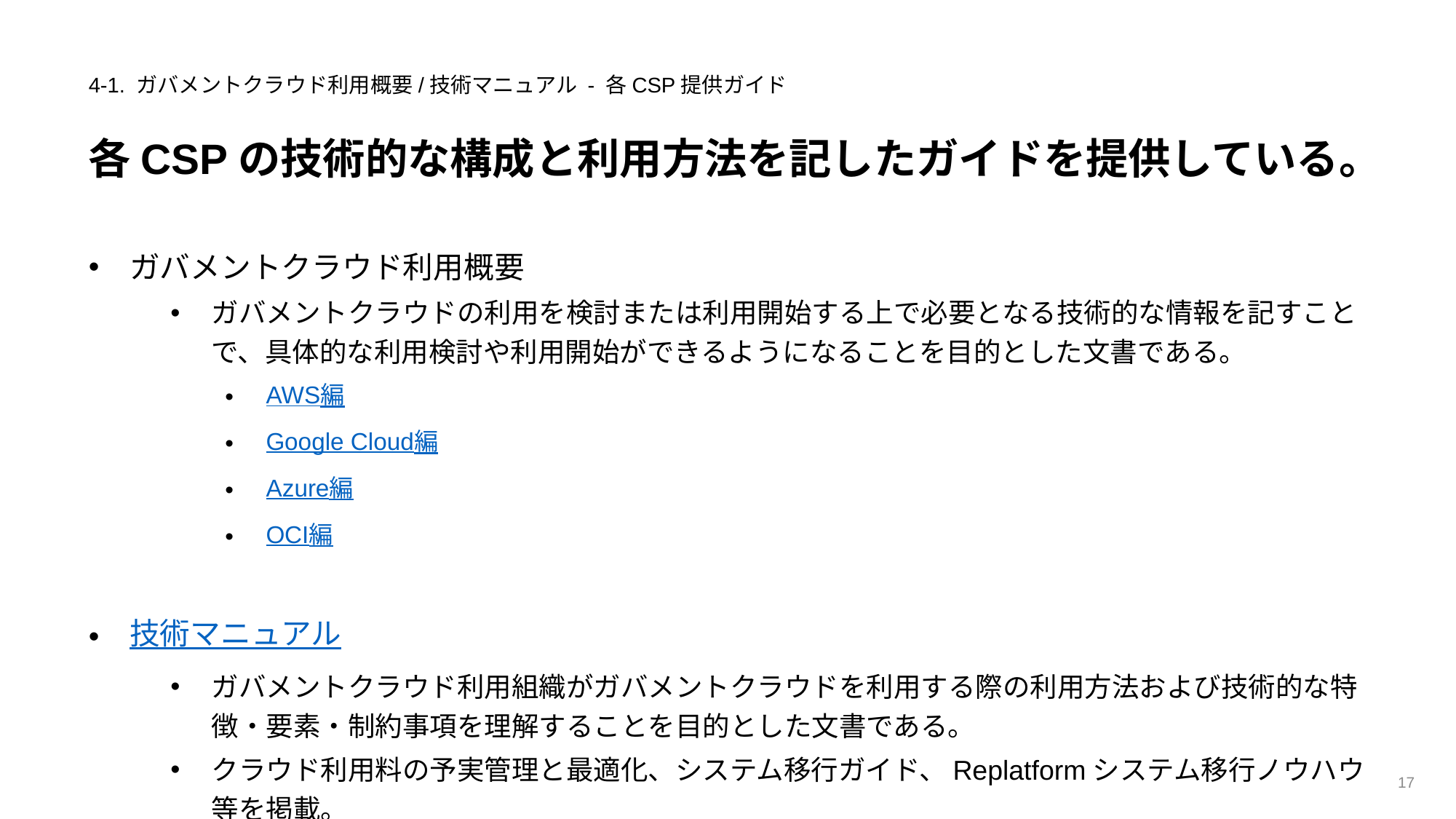

# 4-1. ガバメントクラウド利用概要/技術マニュアル - 各CSP提供ガイド
各CSPの技術的な構成と利用方法を記したガイドを提供している。
ガバメントクラウド利用概要
ガバメントクラウドの利用を検討または利用開始する上で必要となる技術的な情報を記すことで、具体的な利用検討や利用開始ができるようになることを目的とした文書である。
AWS編
Google Cloud編
Azure編
OCI編

技術マニュアル
ガバメントクラウド利用組織がガバメントクラウドを利用する際の利用方法および技術的な特徴・要素・制約事項を理解することを目的とした文書である。
クラウド利用料の予実管理と最適化、システム移行ガイド、Replatformシステム移行ノウハウ等を掲載。
17